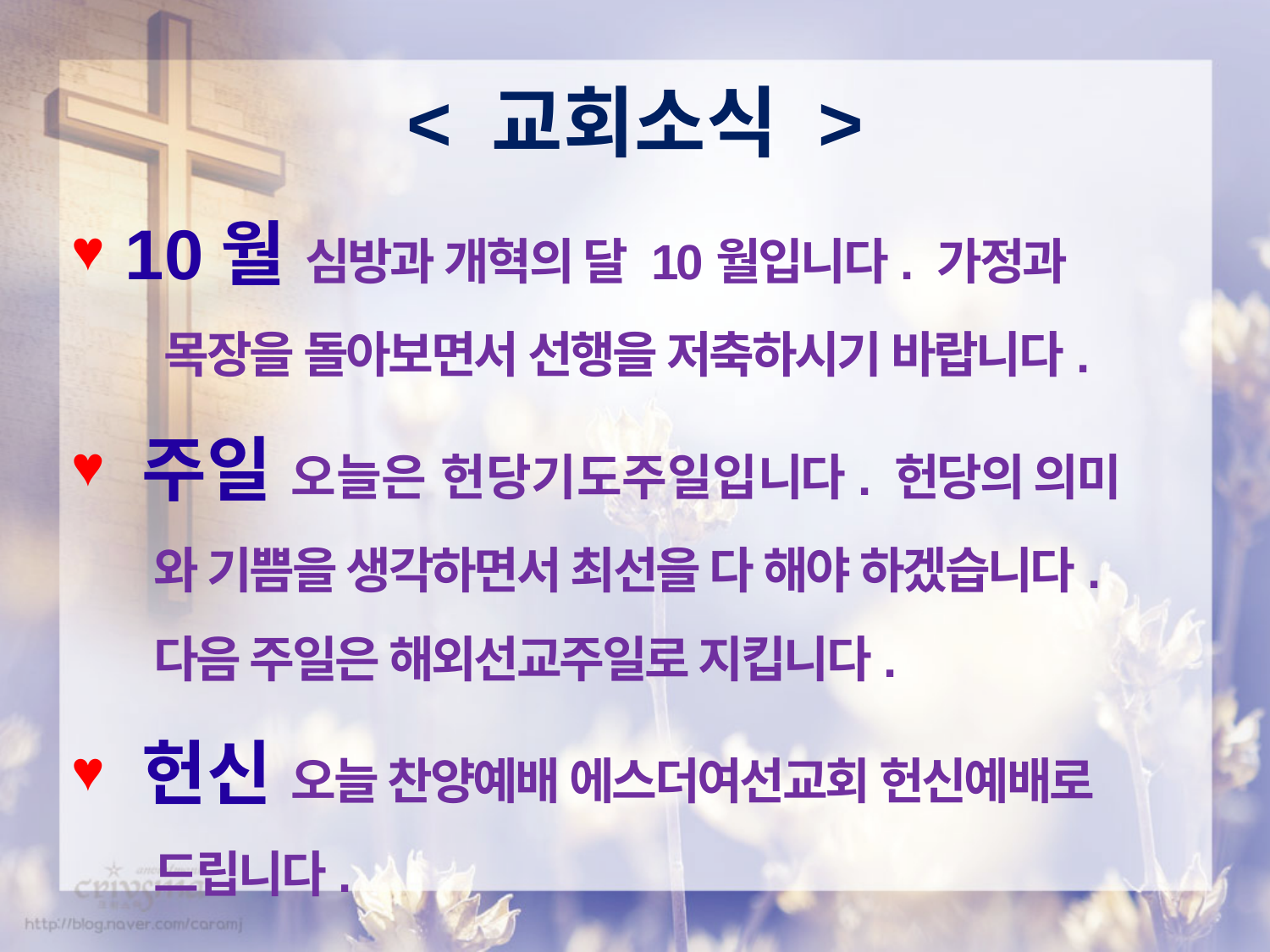

< 교회소식 >
 10월 심방과 개혁의 달 10월입니다. 가정과
       목장을 돌아보면서 선행을 저축하시기 바랍니다.
 주일 오늘은 헌당기도주일입니다. 헌당의 의미
      와 기쁨을 생각하면서 최선을 다 해야 하겠습니다.
      다음 주일은 해외선교주일로 지킵니다.
 헌신 오늘 찬양예배 에스더여선교회 헌신예배로
      드립니다.